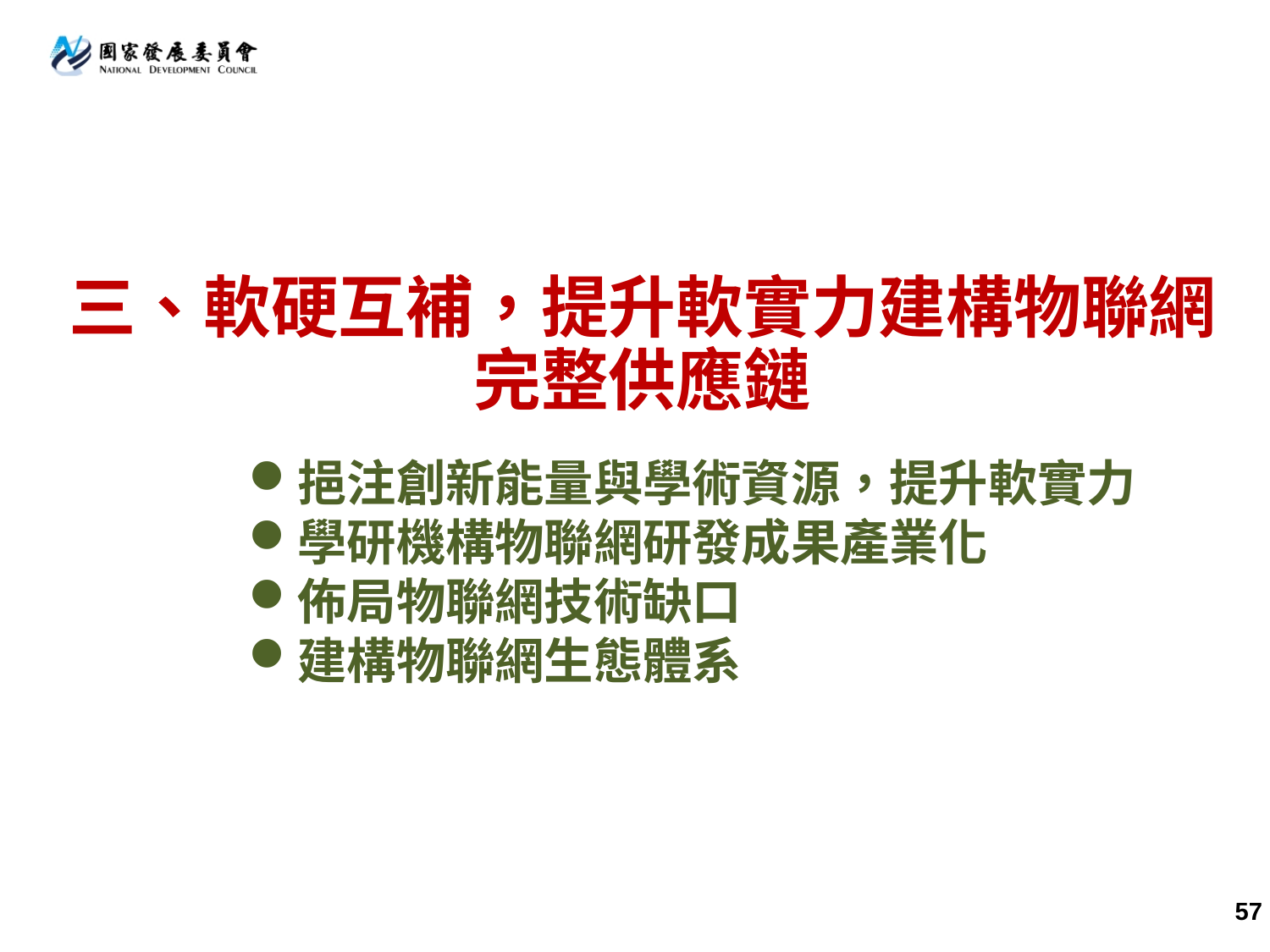

# 三、軟硬互補，提升軟實力建構物聯網完整供應鏈
挹注創新能量與學術資源，提升軟實力
學研機構物聯網研發成果產業化
佈局物聯網技術缺口
建構物聯網生態體系
57